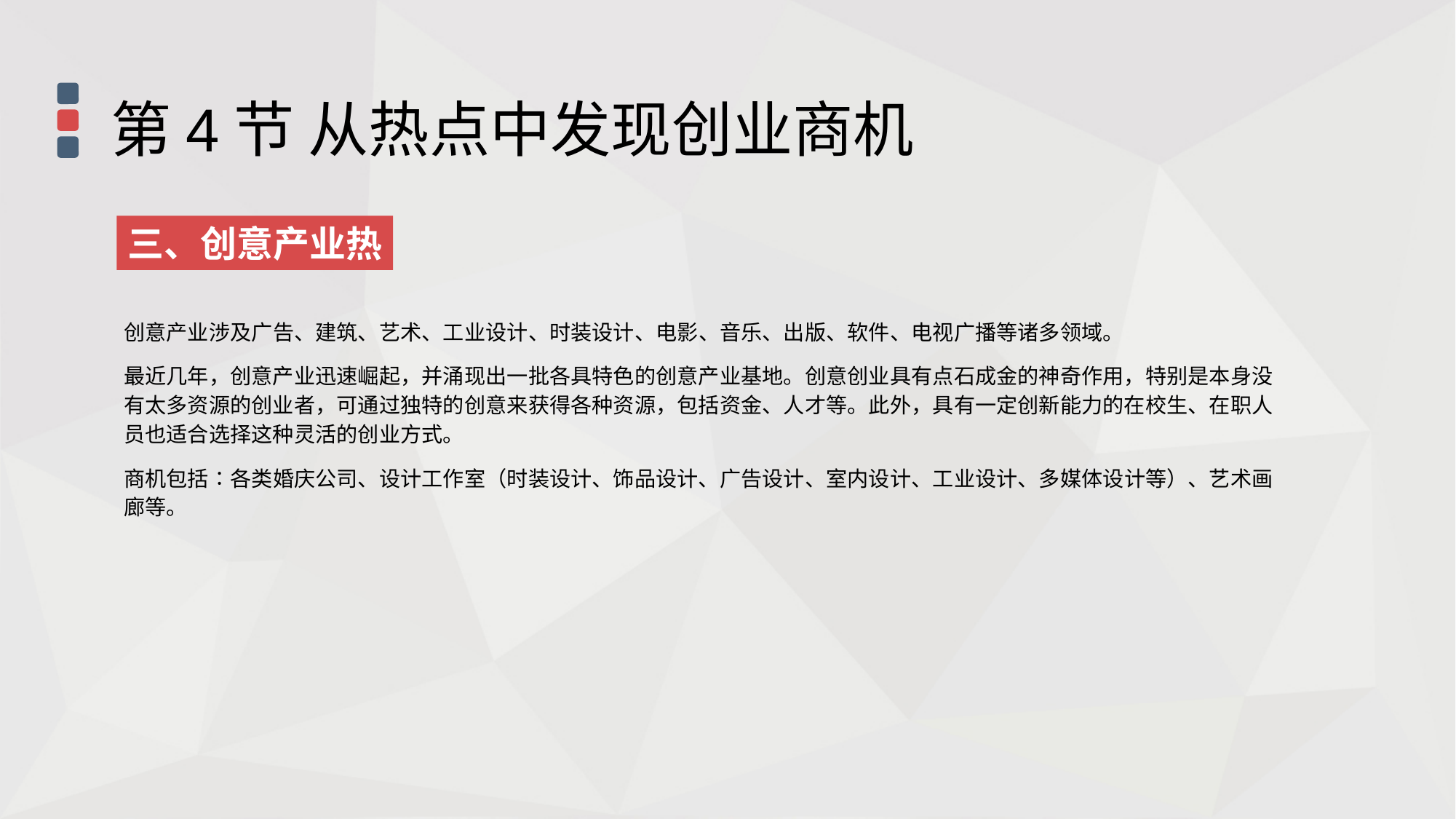

第4节 从热点中发现创业商机
三、创意产业热
创意产业涉及广告、建筑、艺术、工业设计、时装设计、电影、音乐、出版、软件、电视广播等诸多领域。
最近几年，创意产业迅速崛起，并涌现出一批各具特色的创意产业基地。创意创业具有点石成金的神奇作用，特别是本身没有太多资源的创业者，可通过独特的创意来获得各种资源，包括资金、人才等。此外，具有一定创新能力的在校生、在职人员也适合选择这种灵活的创业方式。
商机包括∶各类婚庆公司、设计工作室（时装设计、饰品设计、广告设计、室内设计、工业设计、多媒体设计等）、艺术画廊等。